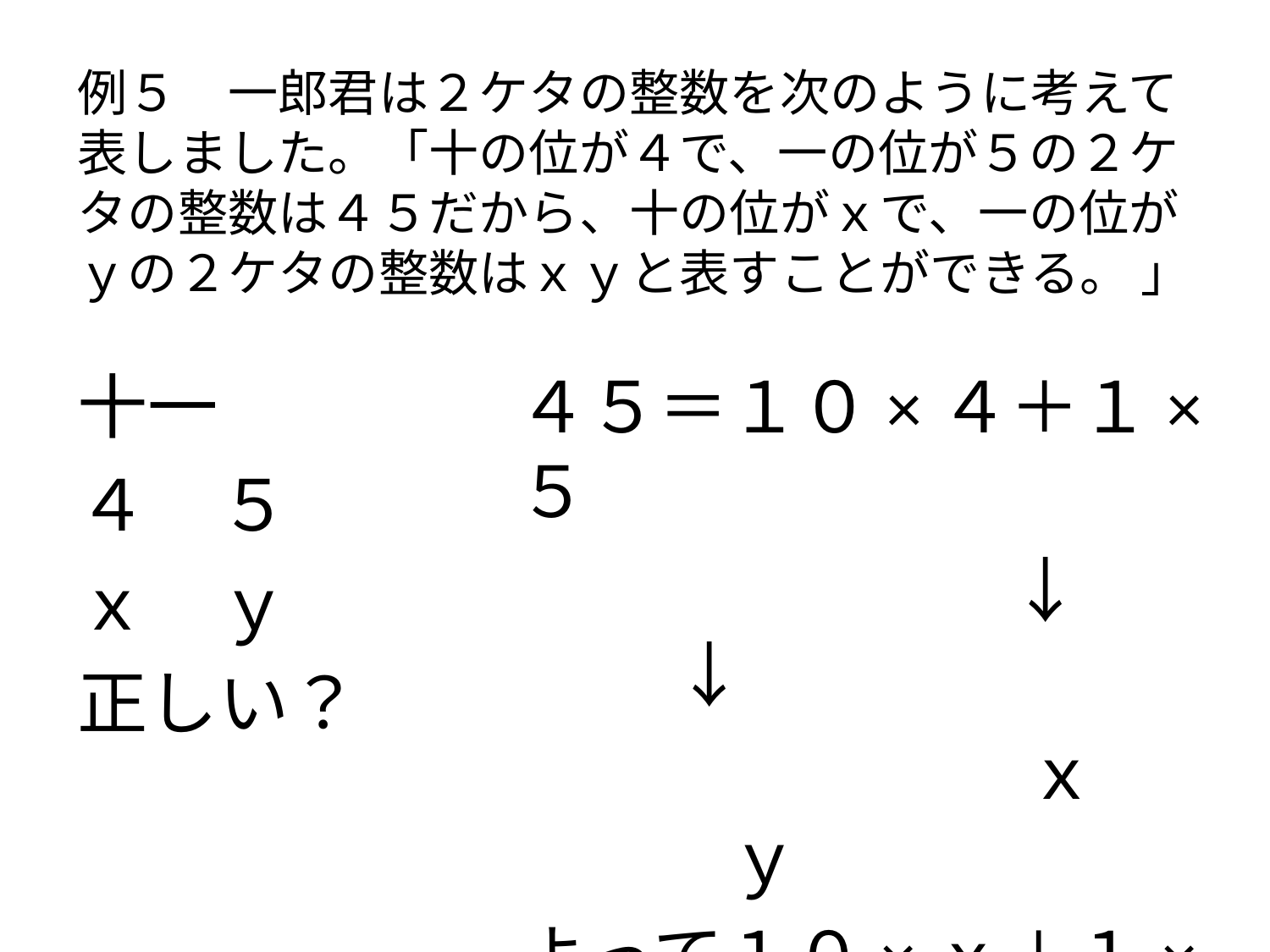

# 例５　一郎君は２ケタの整数を次のように考えて表しました。「十の位が４で、一の位が５の２ケタの整数は４５だから、十の位がｘで、一の位がｙの２ケタの整数はｘｙと表すことができる。 」
十一
４　５
ｘ　ｙ
正しい？
４５＝１０×４＋１×５
　　　　　　　↓　　　 ↓
　　　　　　　 ｘ　　　　ｙ
よって１０×ｘ＋１×ｙ
　　　　＝１０ｘ＋ｙ